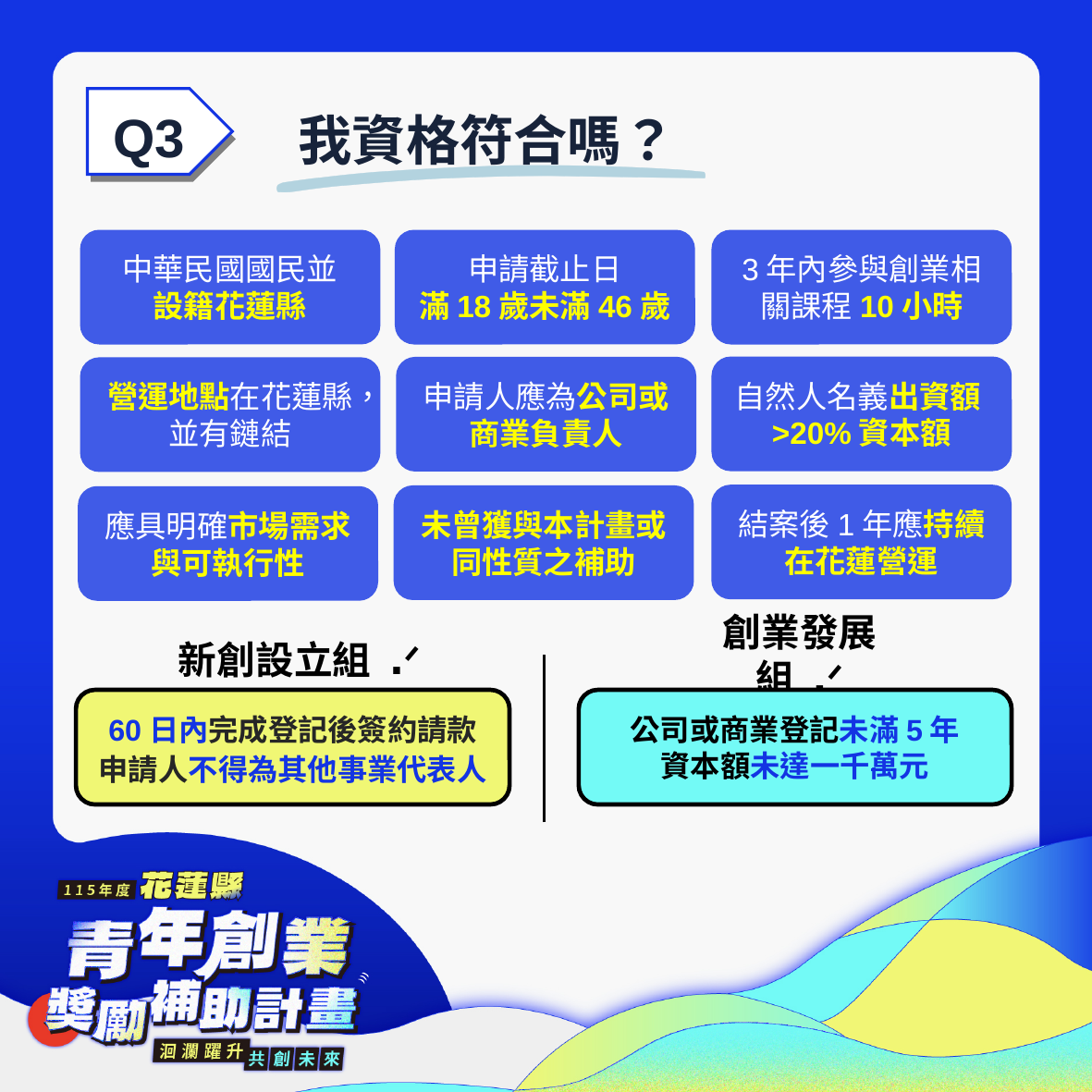

我資格符合嗎？
Q3

中華民國國民並
設籍花蓮縣
申請截止日
滿18歲未滿46歲
3年內參與創業相關課程10小時
自然人名義出資額>20%資本額
申請人應為公司或商業負責人
營運地點在花蓮縣，並有鏈結
結案後1年應持續在花蓮營運
未曾獲與本計畫或同性質之補助
應具明確市場需求與可執行性
新創設立組 .ᐟ
創業發展組 .ᐟ
60日內完成登記後簽約請款
申請人不得為其他事業代表人
公司或商業登記未滿5年
資本額未達一千萬元